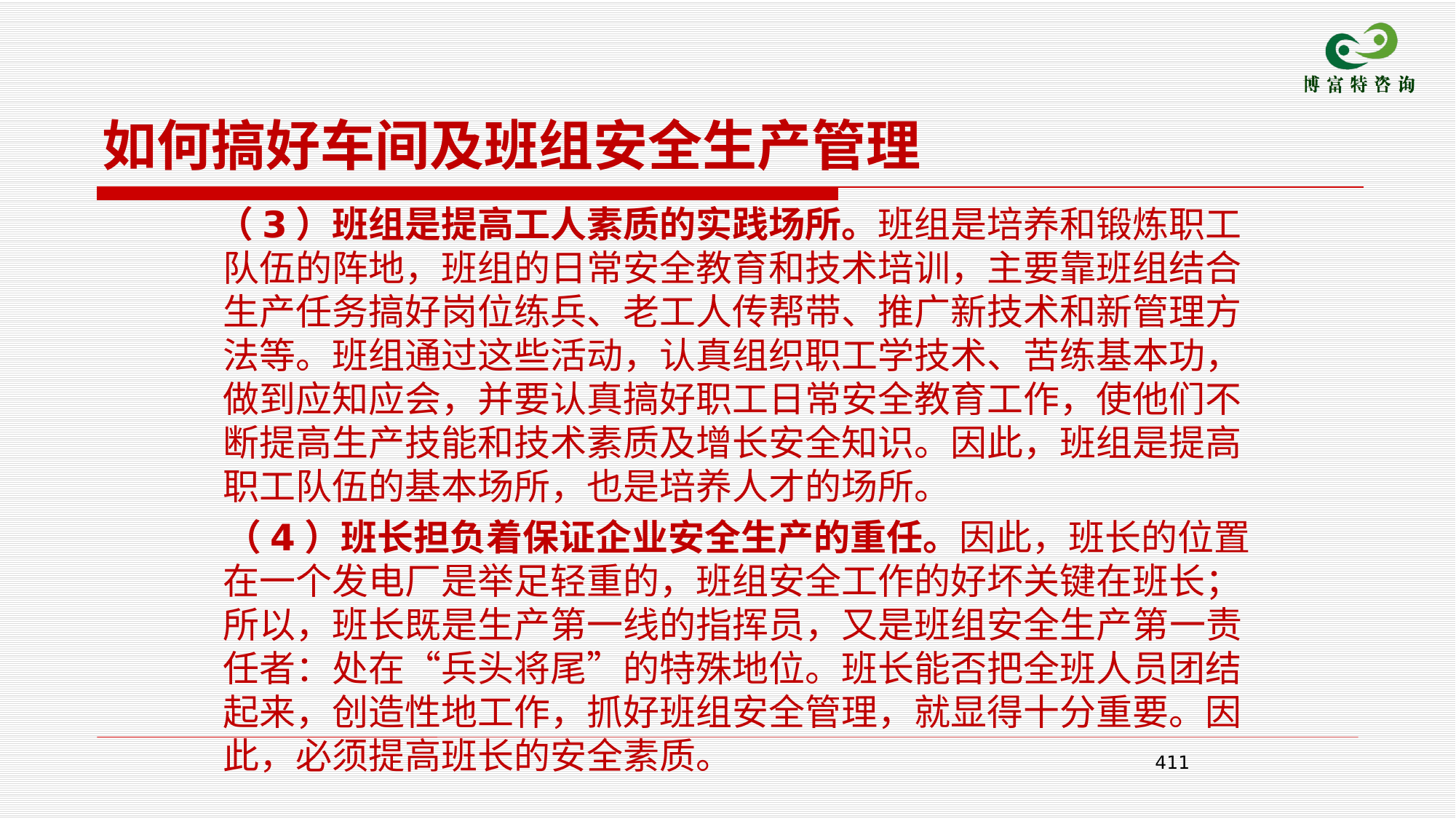

如何搞好车间及班组安全生产管理
     （3）班组是提高工人素质的实践场所。班组是培养和锻炼职工队伍的阵地，班组的日常安全教育和技术培训，主要靠班组结合生产任务搞好岗位练兵、老工人传帮带、推广新技术和新管理方法等。班组通过这些活动，认真组织职工学技术、苦练基本功，做到应知应会，并要认真搞好职工日常安全教育工作，使他们不断提高生产技能和技术素质及增长安全知识。因此，班组是提高职工队伍的基本场所，也是培养人才的场所。
      （4）班长担负着保证企业安全生产的重任。因此，班长的位置在一个发电厂是举足轻重的，班组安全工作的好坏关键在班长；所以，班长既是生产第一线的指挥员，又是班组安全生产第一责任者：处在“兵头将尾”的特殊地位。班长能否把全班人员团结起来，创造性地工作，抓好班组安全管理，就显得十分重要。因此，必须提高班长的安全素质。

411